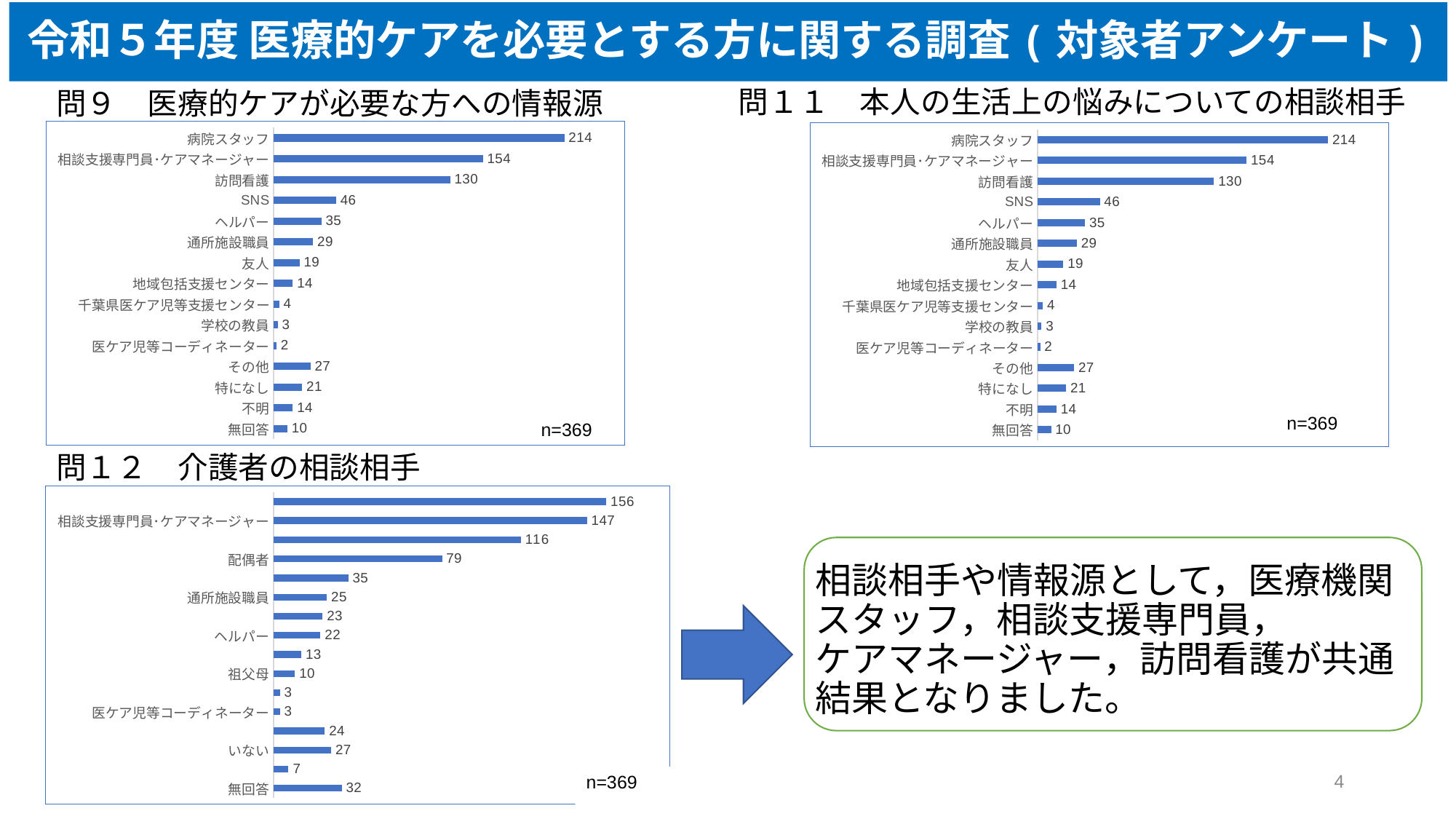

# 令和５年度 医療的ケアを必要とする方に関する調査(対象者アンケート)
問１１　本人の生活上の悩みについての相談相手

問９　医療的ケアが必要な方への情報源

### Chart

| Category | 回答数 |
|---|---|
| 無回答 | 10.0 |
| 不明 | 14.0 |
| 特になし | 21.0 |
| その他 | 27.0 |
| 医ケア児等コーディネーター | 2.0 |
| 学校の教員 | 3.0 |
| 千葉県医ケア児等支援センター | 4.0 |
| 地域包括支援センター | 14.0 |
| 友人 | 19.0 |
| 通所施設職員 | 29.0 |
| ヘルパー | 35.0 |
| SNS | 46.0 |
| 訪問看護 | 130.0 |
| 相談支援専門員･ケアマネージャー | 154.0 |
| 病院スタッフ | 214.0 |

### Chart

| Category | 回答数 |
|---|---|
| 無回答 | 10.0 |
| 不明 | 14.0 |
| 特になし | 21.0 |
| その他 | 27.0 |
| 医ケア児等コーディネーター | 2.0 |
| 学校の教員 | 3.0 |
| 千葉県医ケア児等支援センター | 4.0 |
| 地域包括支援センター | 14.0 |
| 友人 | 19.0 |
| 通所施設職員 | 29.0 |
| ヘルパー | 35.0 |
| SNS | 46.0 |
| 訪問看護 | 130.0 |
| 相談支援専門員･ケアマネージャー | 154.0 |
| 病院スタッフ | 214.0 |
n=369
n=369
問１２　介護者の相談相手

### Chart

| Category | 回答数 |
|---|---|
| 無回答 | 32.0 |
| 不明 | 7.0 |
| いない | 27.0 |
| その他 | 24.0 |
| 医ケア児等コーディネーター | 3.0 |
| 千葉県医ケア児等支援センター | 3.0 |
| 祖父母 | 10.0 |
| 父 | 13.0 |
| ヘルパー | 22.0 |
| 母 | 23.0 |
| 通所施設職員 | 25.0 |
| 兄弟姉妹 | 35.0 |
| 配偶者 | 79.0 |
| 訪問看護 | 116.0 |
| 相談支援専門員･ケアマネージャー | 147.0 |
| 病院スタッフ | 156.0 |
相談相手や情報源として，医療機関スタッフ，相談支援専門員，
ケアマネージャー，訪問看護が共通結果となりました。

4
n=369